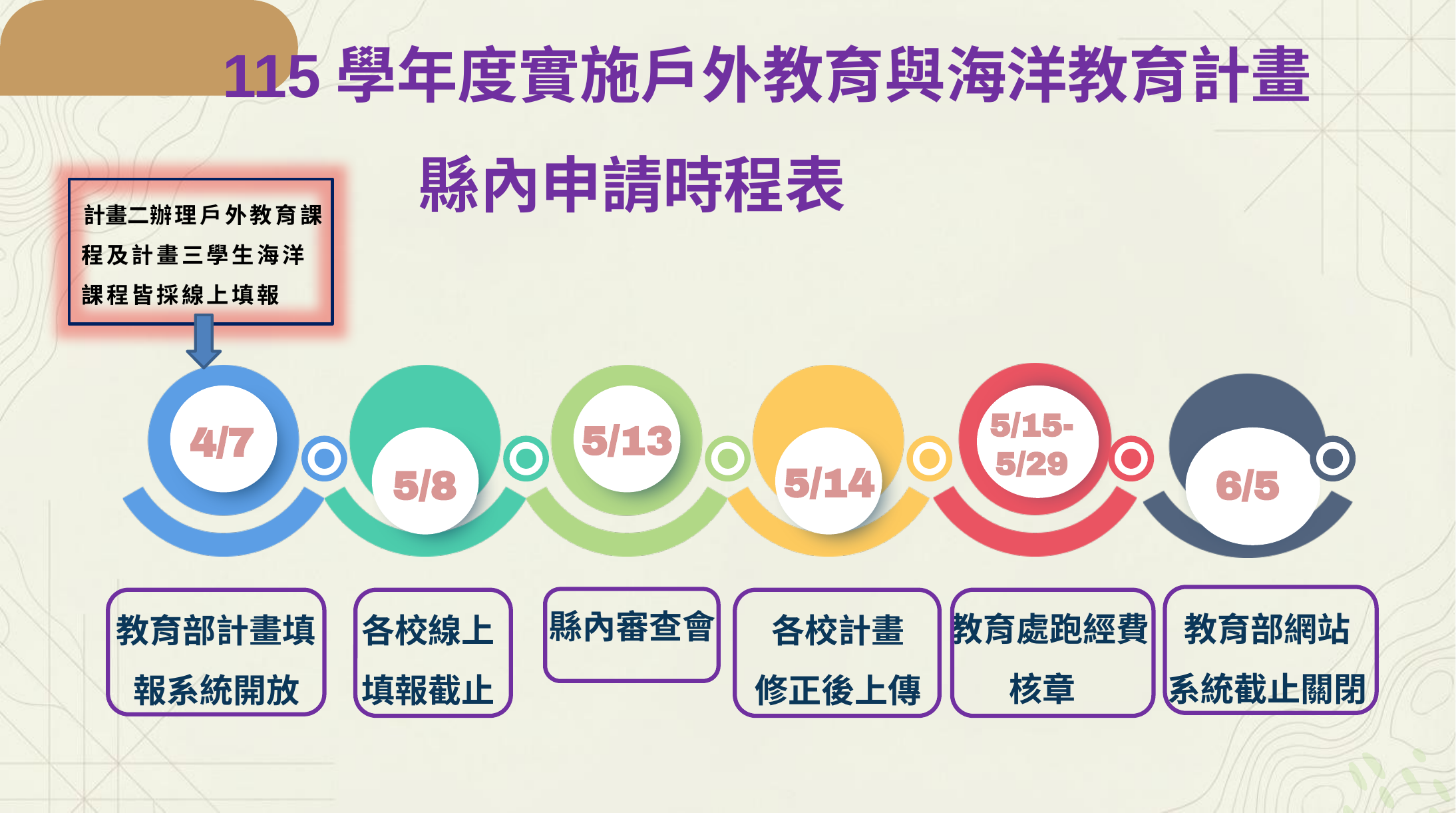

115學年度實施戶外教育與海洋教育計畫
                     縣內申請時程表

計畫二辦理戶外教育課
程及計畫三學生海洋課程皆採線上填報

5/15-
5/29
5/13
4/7

5/14
5/8
6/5

 教育處跑經費核章
教育部網站 系統截止關閉

教育部計畫填報系統開放

各校線上填報截止

各校計畫
修正後上傳

縣內審查會